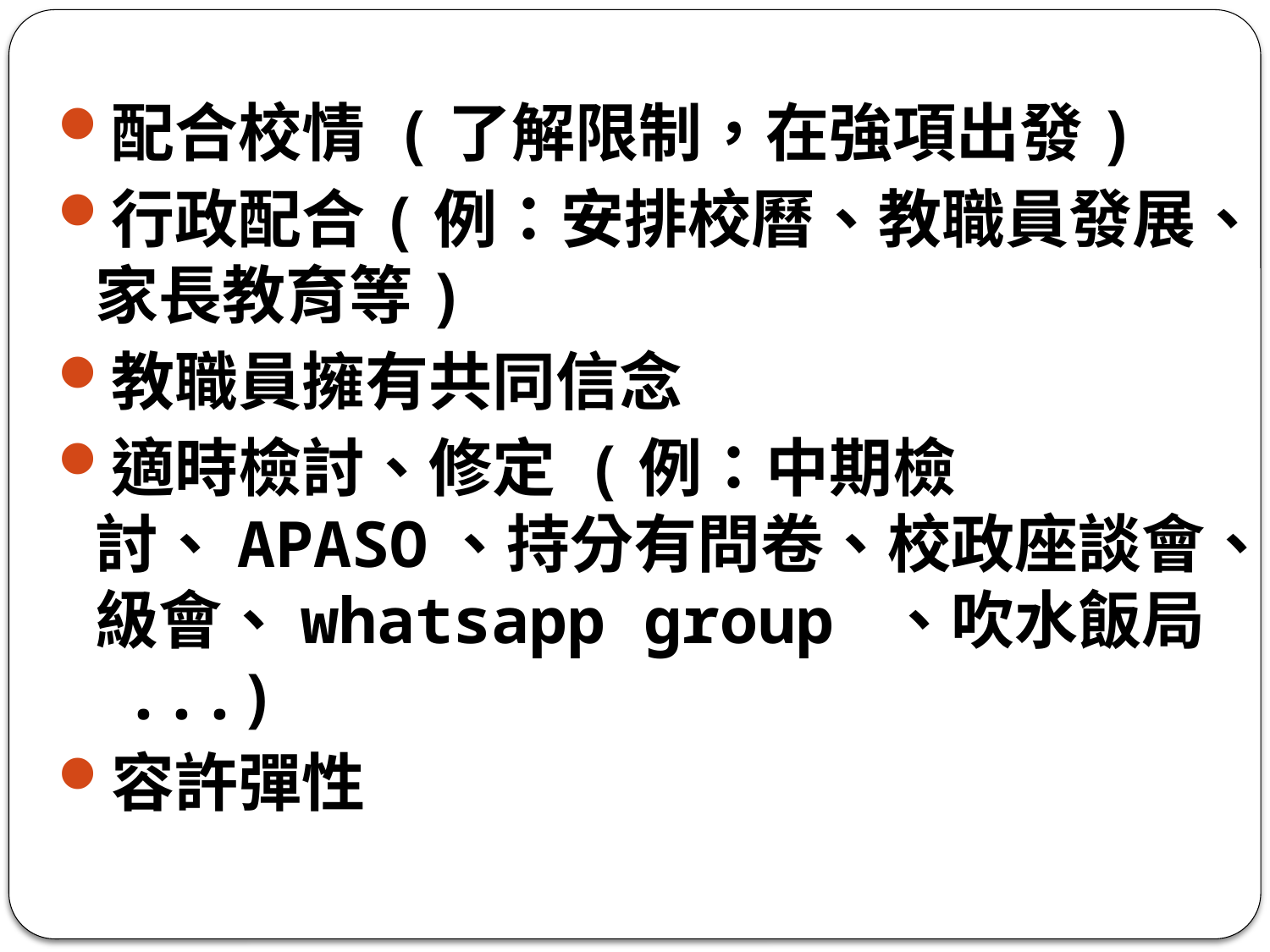

配合校情 (了解限制，在強項出發)
行政配合(例：安排校曆、教職員發展、家長教育等)
教職員擁有共同信念
適時檢討、修定 (例：中期檢討、APASO、持分有問卷、校政座談會、級會、whatsapp group 、吹水飯局 ...)
容許彈性